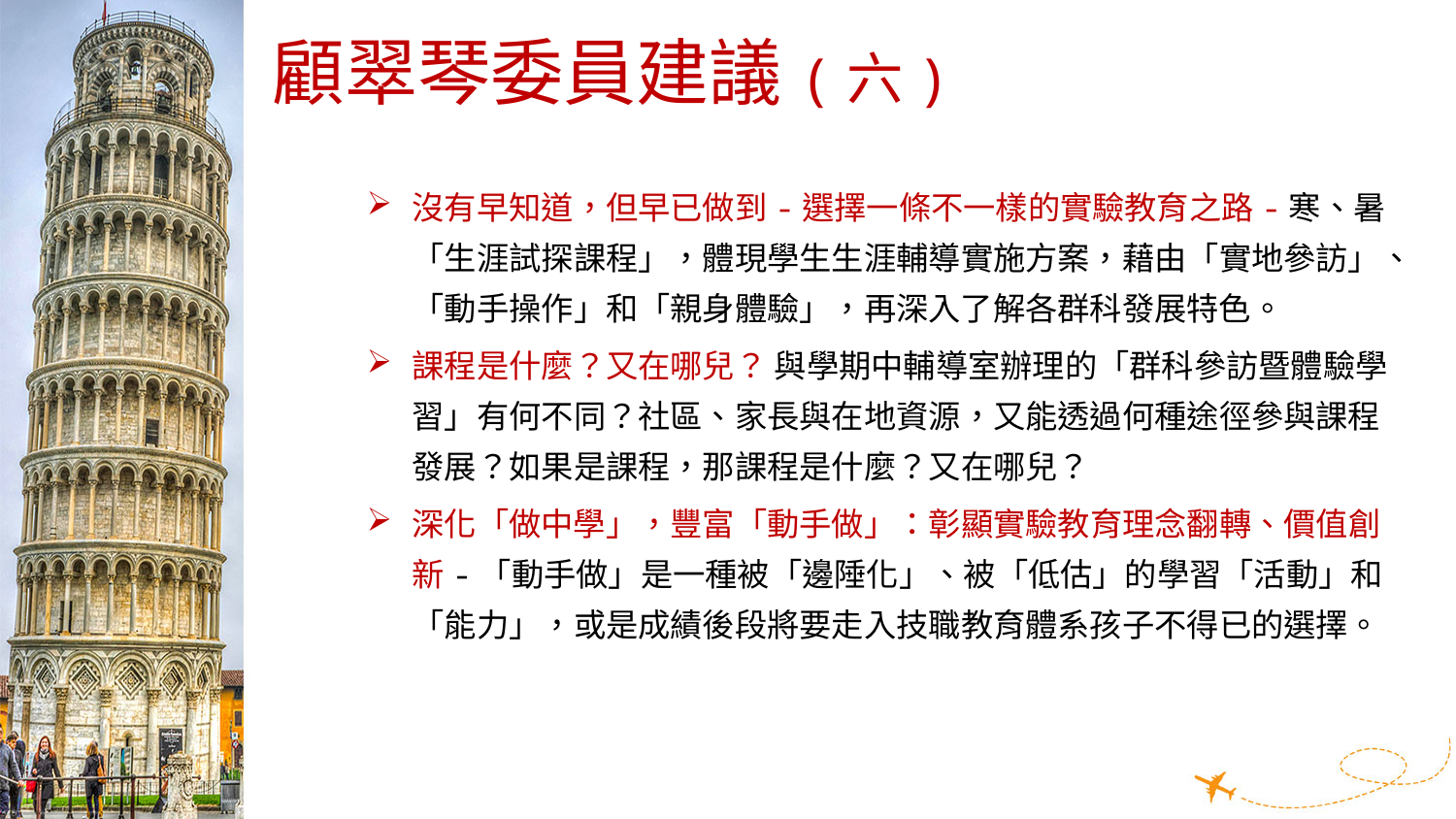

# 顧翠琴委員建議(六)
沒有早知道，但早已做到-選擇一條不一樣的實驗教育之路-寒、暑「生涯試探課程」，體現學生生涯輔導實施方案，藉由「實地參訪」、「動手操作」和「親身體驗」，再深入了解各群科發展特色。
課程是什麼？又在哪兒？ 與學期中輔導室辦理的「群科參訪暨體驗學習」有何不同？社區、家長與在地資源，又能透過何種途徑參與課程發展？如果是課程，那課程是什麼？又在哪兒？
深化「做中學」，豐富「動手做」：彰顯實驗教育理念翻轉、價值創新-「動手做」是一種被「邊陲化」、被「低估」的學習「活動」和「能力」，或是成績後段將要走入技職教育體系孩子不得已的選擇。